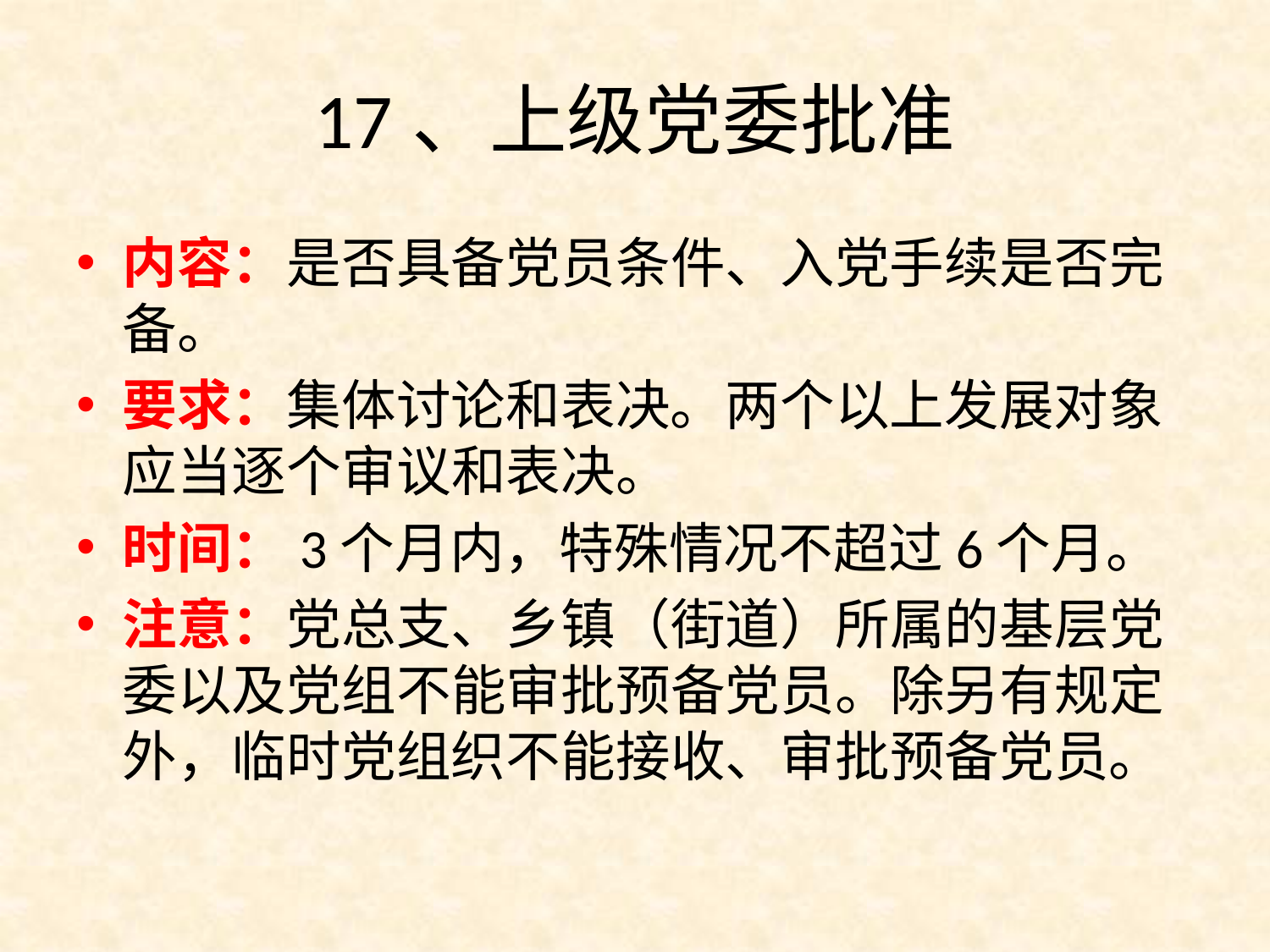

# 17、上级党委批准
内容：是否具备党员条件、入党手续是否完备。
要求：集体讨论和表决。两个以上发展对象应当逐个审议和表决。
时间：3个月内，特殊情况不超过6个月。
注意：党总支、乡镇（街道）所属的基层党委以及党组不能审批预备党员。除另有规定外，临时党组织不能接收、审批预备党员。